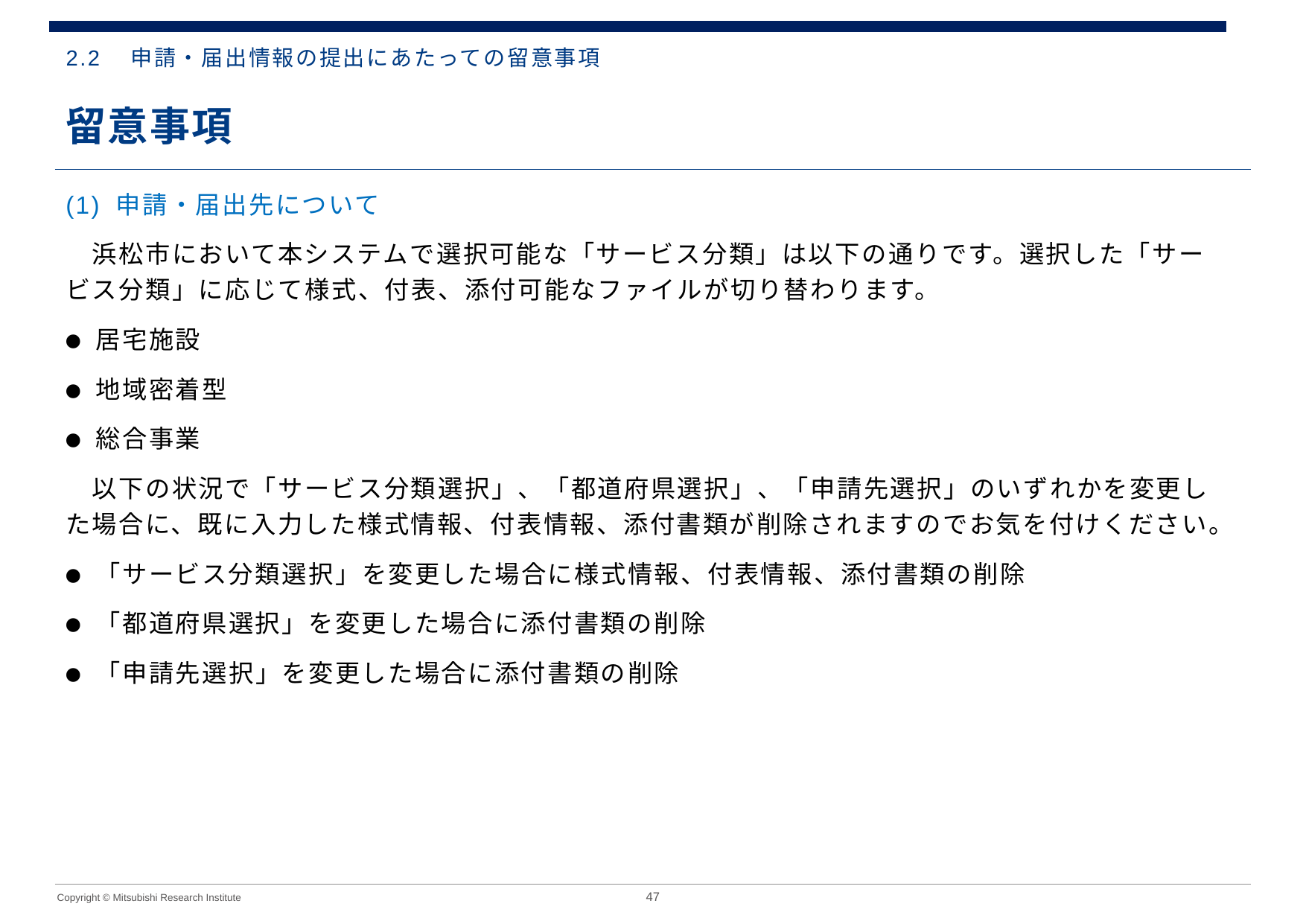

# 2.2　申請・届出情報の提出にあたっての留意事項
留意事項
(1) 申請・届出先について
　浜松市において本システムで選択可能な「サービス分類」は以下の通りです。選択した「サービス分類」に応じて様式、付表、添付可能なファイルが切り替わります。
⚫ 居宅施設
⚫ 地域密着型
⚫ 総合事業
　以下の状況で「サービス分類選択」、「都道府県選択」、「申請先選択」のいずれかを変更した場合に、既に入力した様式情報、付表情報、添付書類が削除されますのでお気を付けください。
⚫ 「サービス分類選択」を変更した場合に様式情報、付表情報、添付書類の削除
⚫ 「都道府県選択」を変更した場合に添付書類の削除
⚫ 「申請先選択」を変更した場合に添付書類の削除